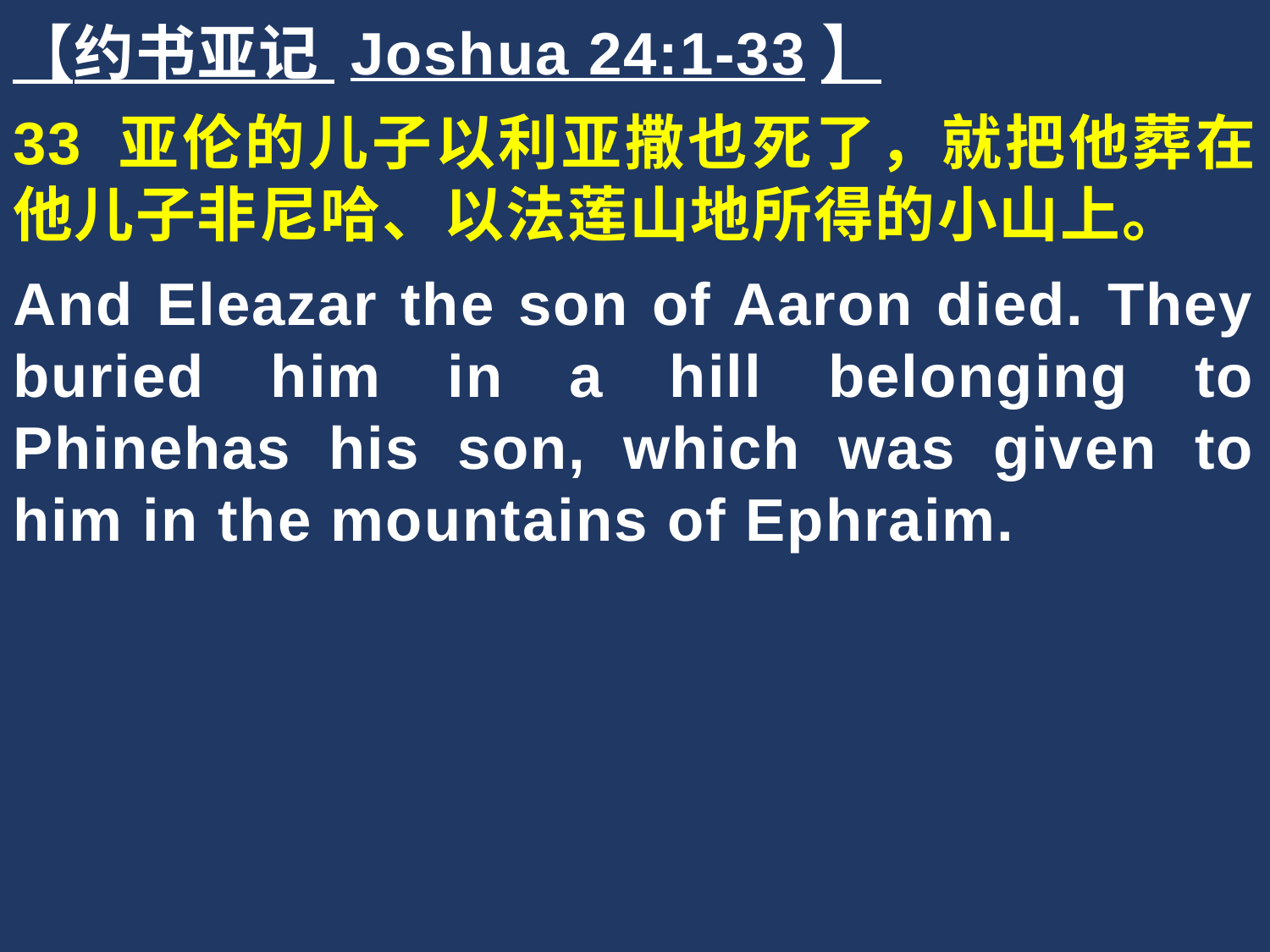

【约书亚记 Joshua 24:1-33】
33 亚伦的儿子以利亚撒也死了，就把他葬在他儿子非尼哈、以法莲山地所得的小山上。
And Eleazar the son of Aaron died. They buried him in a hill belonging to Phinehas his son, which was given to him in the mountains of Ephraim.